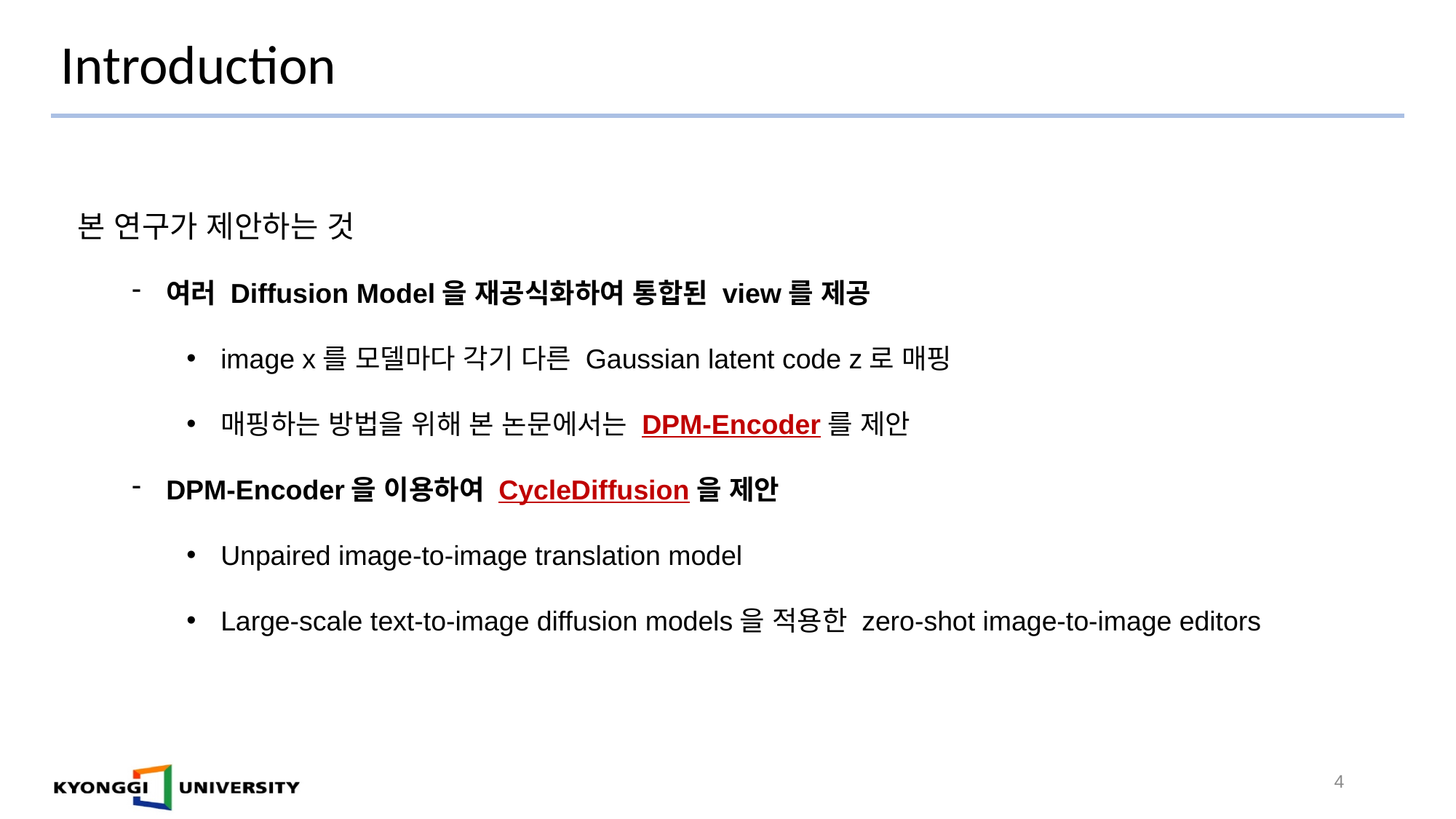

# Introduction
본 연구가 제안하는 것
여러 Diffusion Model을 재공식화하여 통합된 view를 제공
image x를 모델마다 각기 다른 Gaussian latent code z로 매핑
매핑하는 방법을 위해 본 논문에서는 DPM-Encoder를 제안
DPM-Encoder을 이용하여 CycleDiffusion을 제안
Unpaired image-to-image translation model
Large-scale text-to-image diffusion models을 적용한 zero-shot image-to-image editors
4